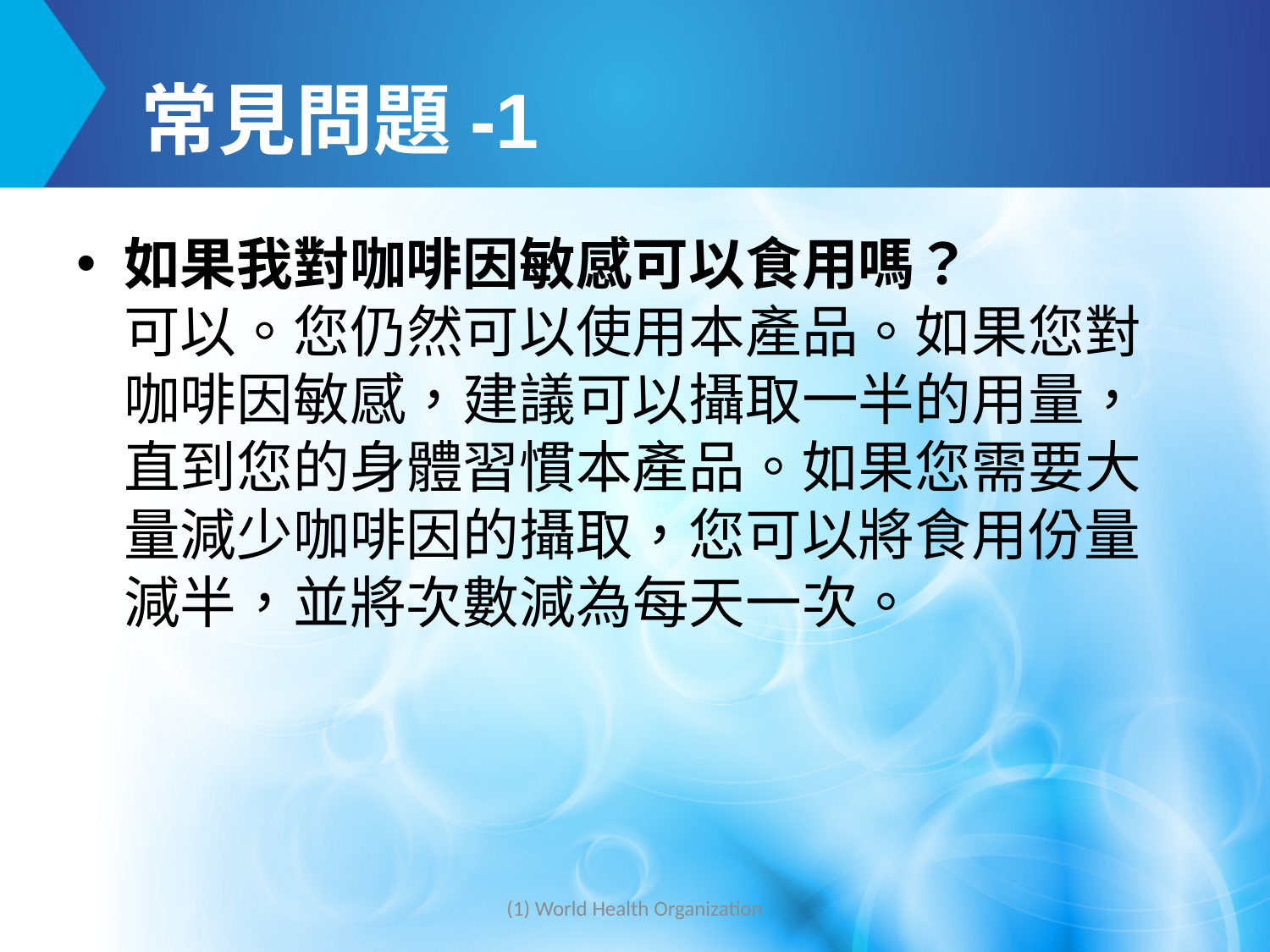

# 常見問題-1
如果我對咖啡因敏感可以食用嗎？
可以。您仍然可以使用本產品。如果您對咖啡因敏感，建議可以攝取一半的用量，直到您的身體習慣本產品。如果您需要大量減少咖啡因的攝取，您可以將食用份量減半，並將次數減為每天一次。
(1) World Health Organization